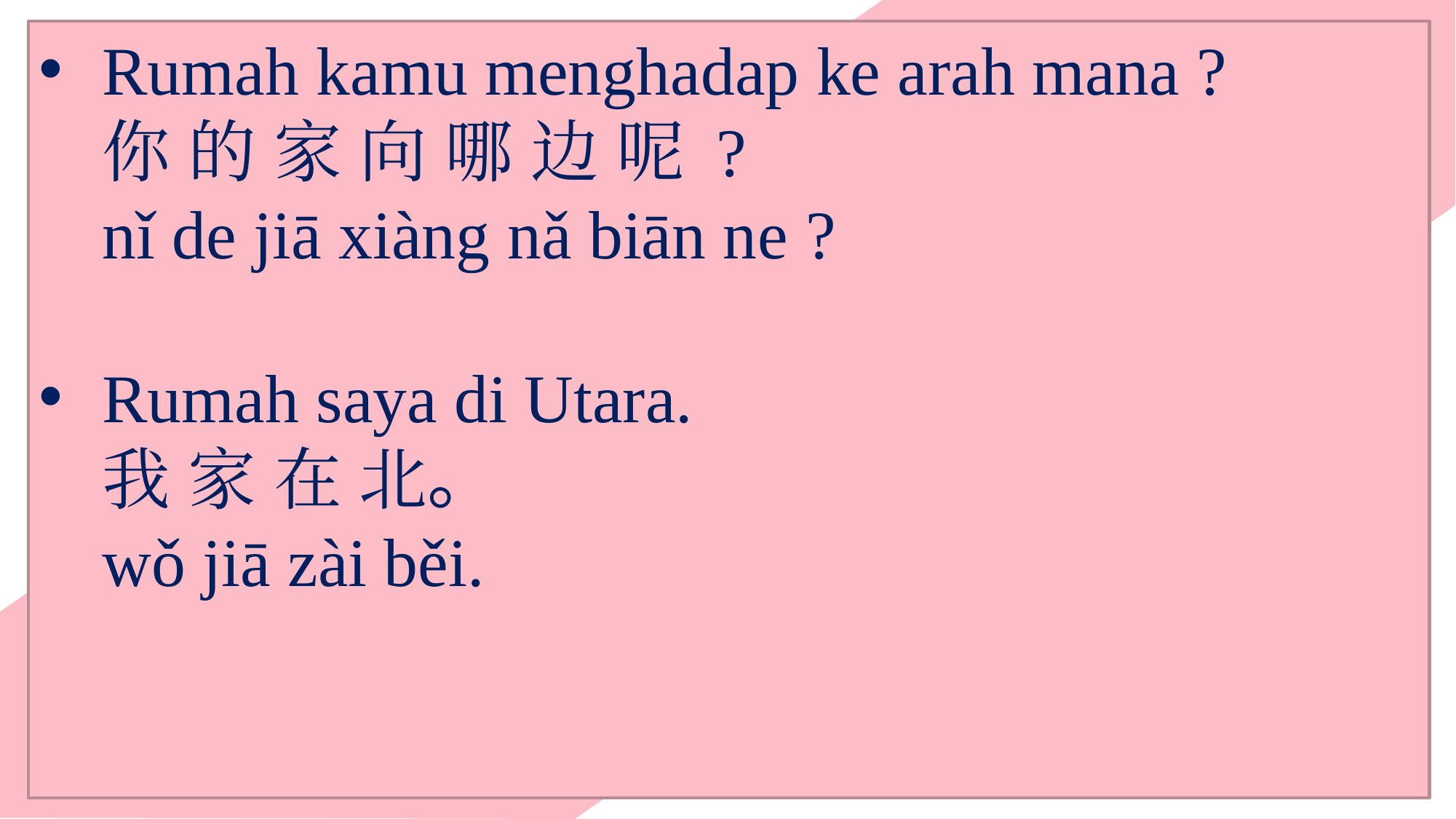

Rumah kamu menghadap ke arah mana ?
你 的 家 向 哪 边 呢 ?
nǐ de jiā xiàng nǎ biān ne ?

Rumah saya di Utara.
我 家 在 北。
wǒ jiā zài běi.